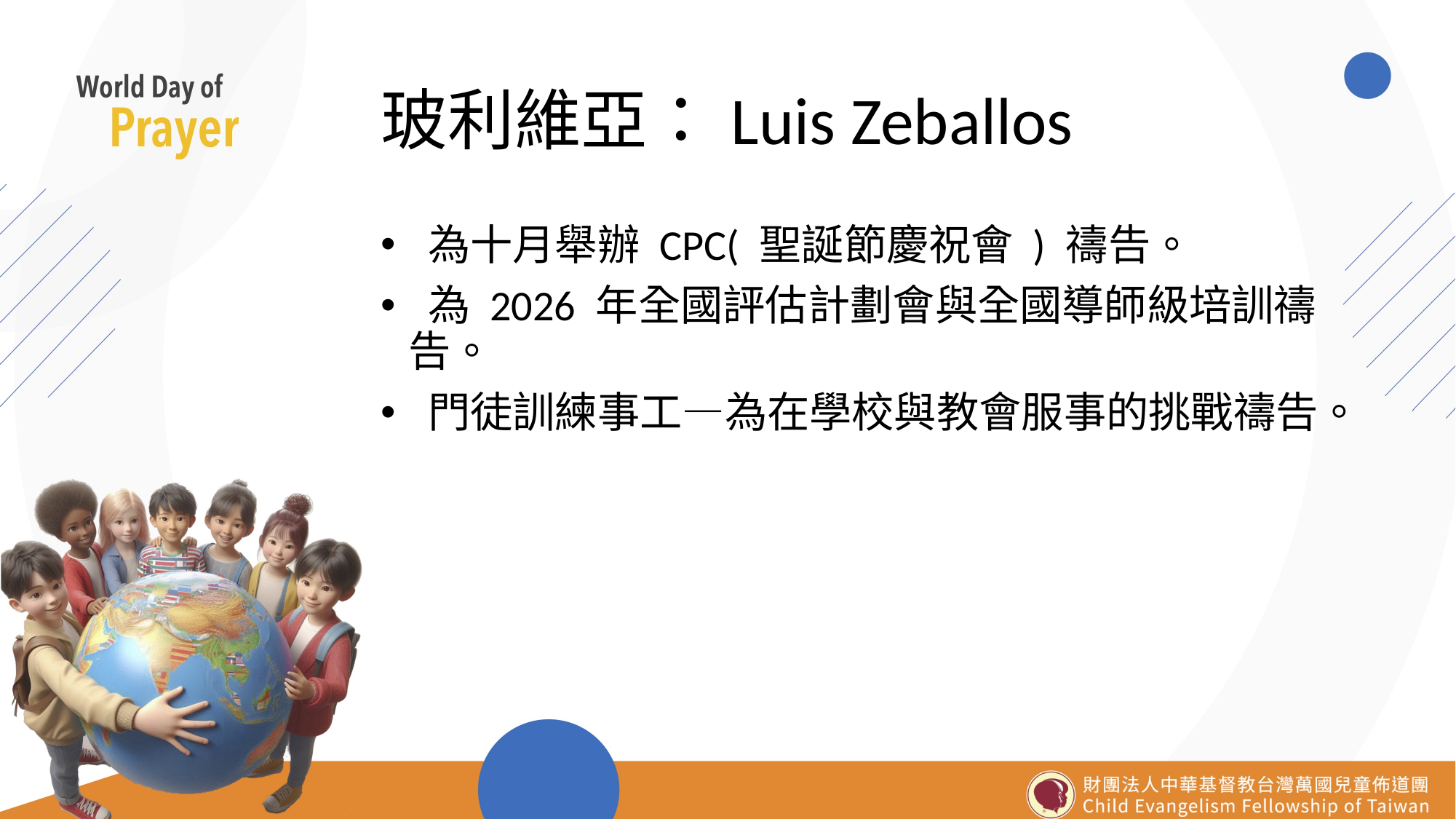

# 玻利維亞：Luis Zeballos
 為十月舉辦 CPC( 聖誕節慶祝會 ) 禱告。
 為 2026 年全國評估計劃會與全國導師級培訓禱告。
 門徒訓練事工—為在學校與教會服事的挑戰禱告。